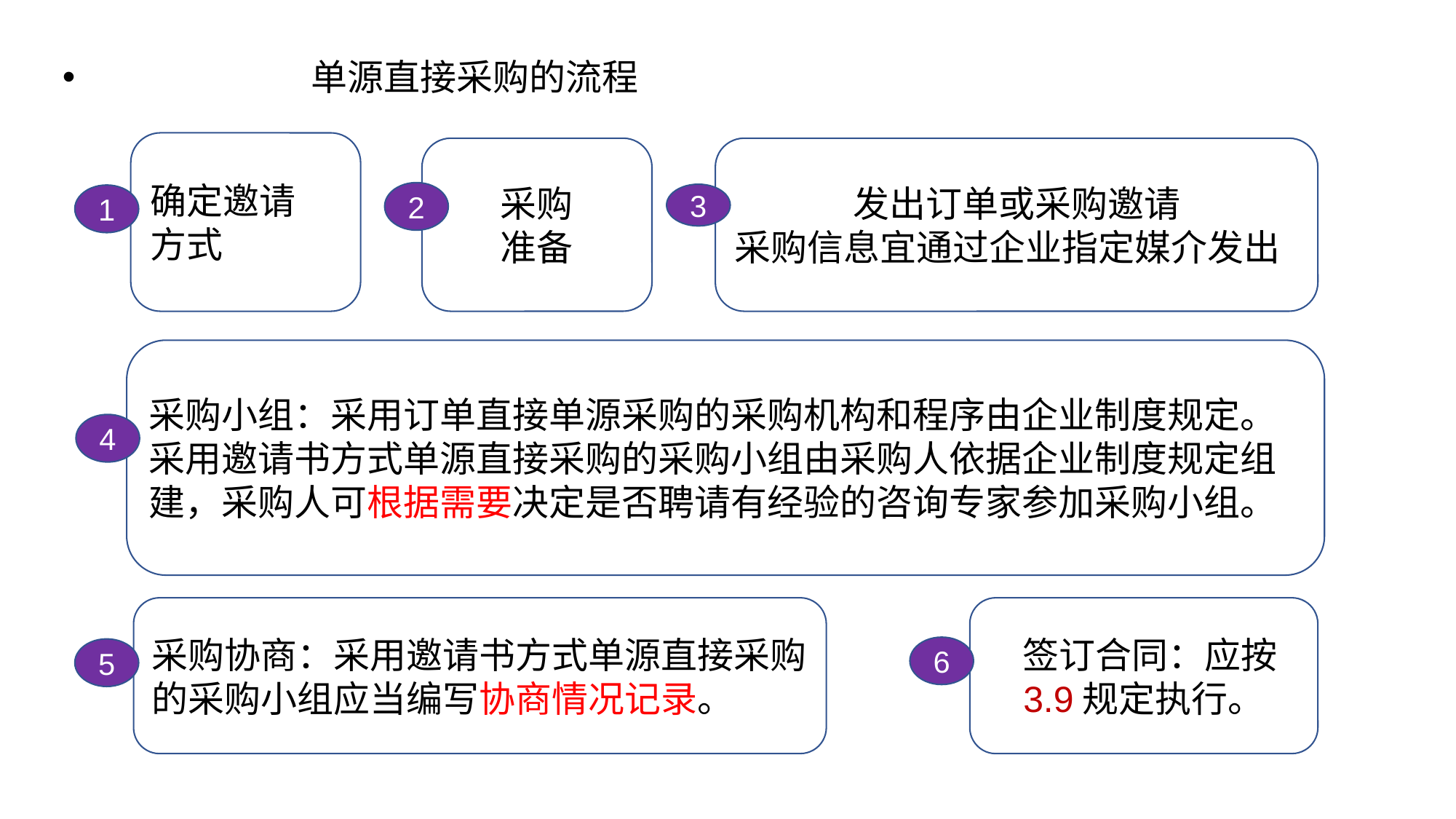

单源直接采购的流程

确定邀请
方式
采购
准备
发出订单或采购邀请
采购信息宜通过企业指定媒介发出
2
3
1

采购小组：采用订单直接单源采购的采购机构和程序由企业制度规定。
采用邀请书方式单源直接采购的采购小组由采购人依据企业制度规定组建，采购人可根据需要决定是否聘请有经验的咨询专家参加采购小组。

4
采购协商：采用邀请书方式单源直接采购的采购小组应当编写协商情况记录。
  签订合同：应按3.9规定执行。
6
5